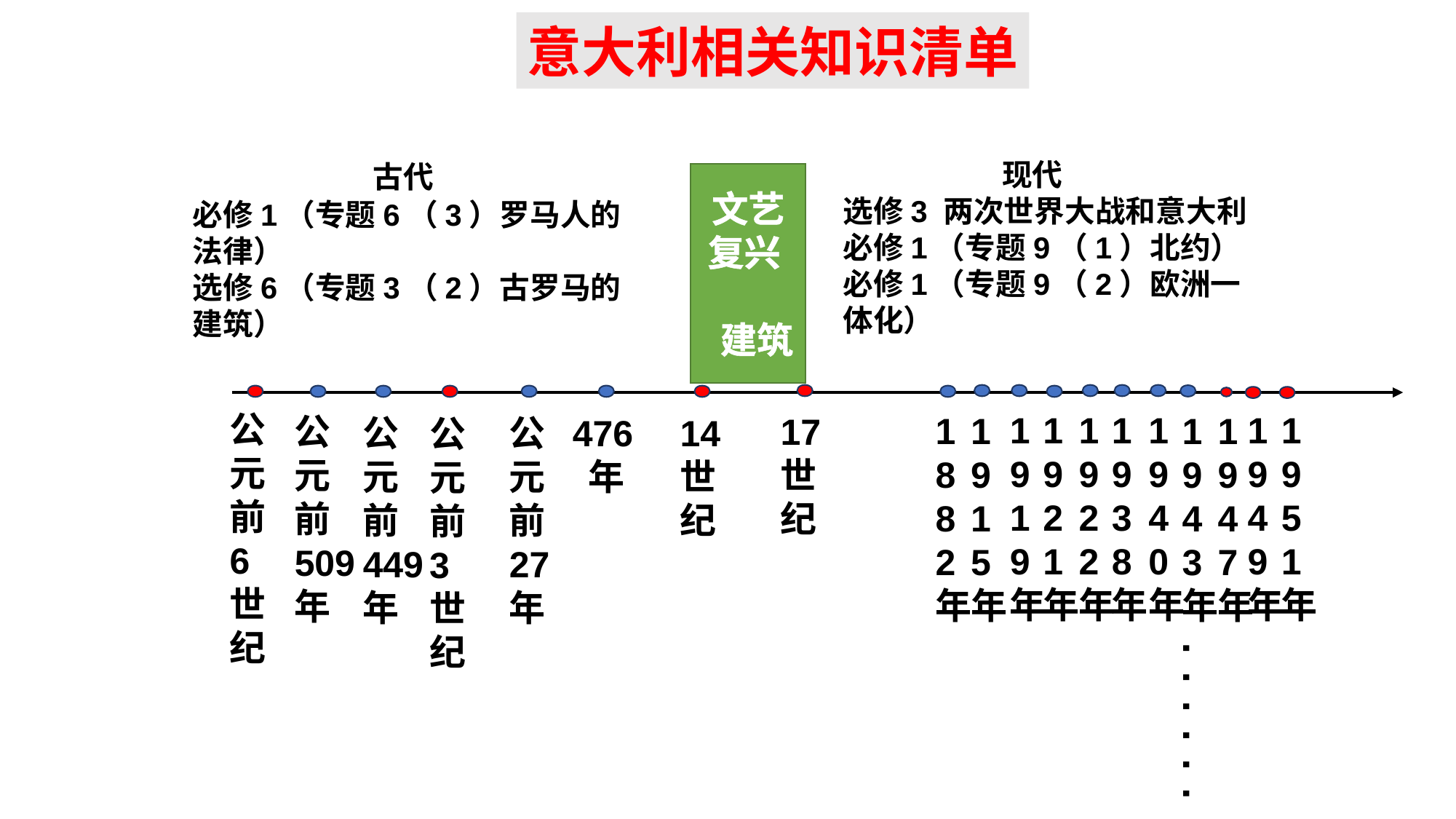

意大利相关知识清单
                     古代
必修1（专题6（3）罗马人的法律）
选修6（专题3（2）古罗马的建筑）
                      现代
选修3 两次世界大战和意大利
必修1（专题9（1）北约）
必修1（专题9（2）欧洲一体化）
文艺复兴

 建筑

公元前6世纪
1951年
1949年
1922年
1938年
1940年
1919年
1921年
1882年
1947年
1943年......
1915年
17世纪
公元前509年
公元前449年
公元前27年
476年
14世纪
公元前3世纪